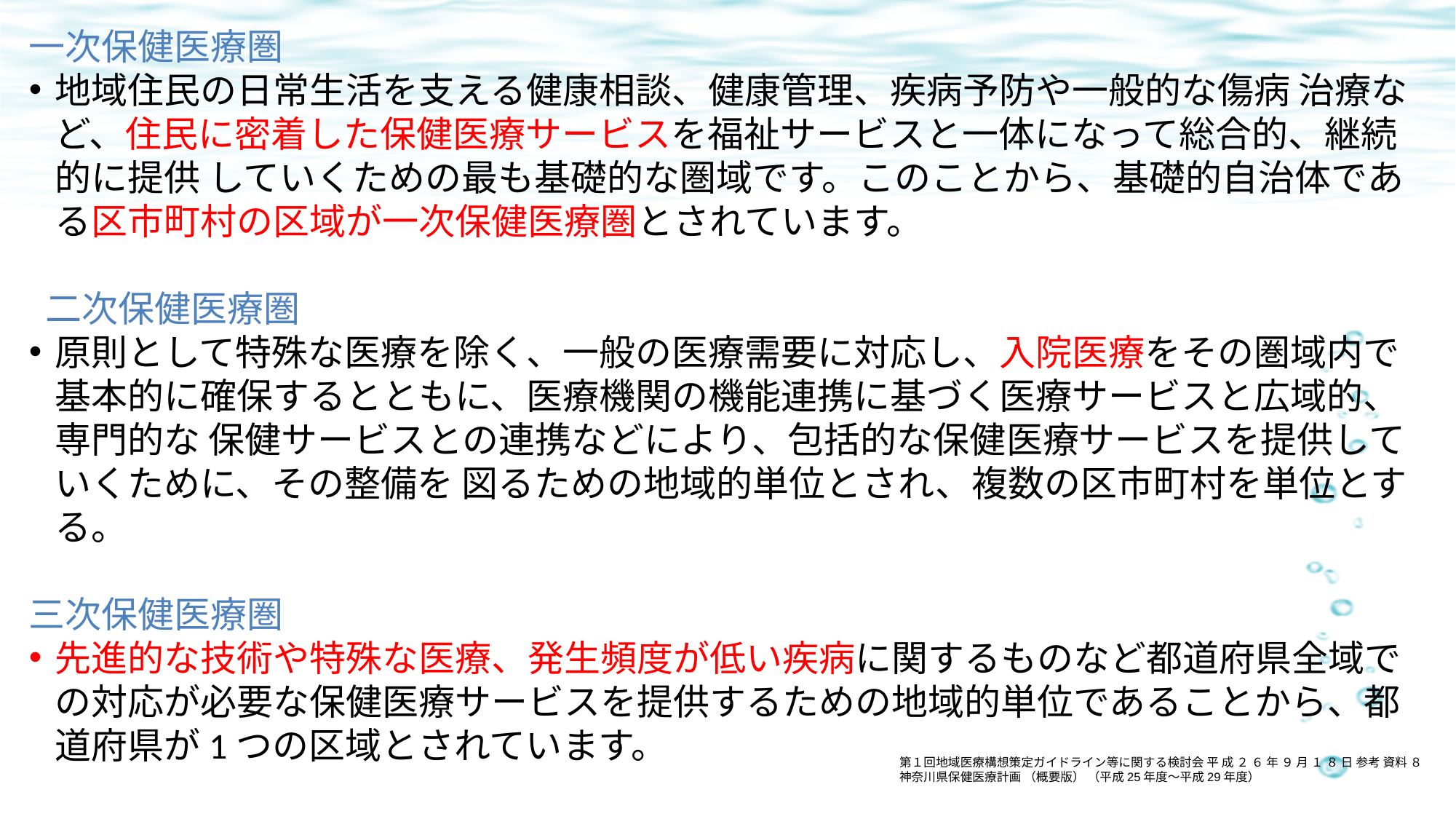

一次保健医療圏
地域住民の日常生活を支える健康相談、健康管理、疾病予防や一般的な傷病 治療など、住民に密着した保健医療サービスを福祉サービスと一体になって総合的、継続的に提供 していくための最も基礎的な圏域です。このことから、基礎的自治体である区市町村の区域が一次保健医療圏とされています。

 二次保健医療圏
原則として特殊な医療を除く、一般の医療需要に対応し、入院医療をその圏域内で基本的に確保するとともに、医療機関の機能連携に基づく医療サービスと広域的、専門的な 保健サービスとの連携などにより、包括的な保健医療サービスを提供していくために、その整備を 図るための地域的単位とされ、複数の区市町村を単位とする。

三次保健医療圏
先進的な技術や特殊な医療、発生頻度が低い疾病に関するものなど都道府県全域での対応が必要な保健医療サービスを提供するための地域的単位であることから、都道府県が1つの区域とされています。
第１回地域医療構想策定ガイドライン等に関する検討会 平 成 ２ ６ 年 ９ ⽉ １ ８ ⽇ 参考 資料 ８
神奈川県保健医療計画 （概要版） （平成25年度～平成29年度）